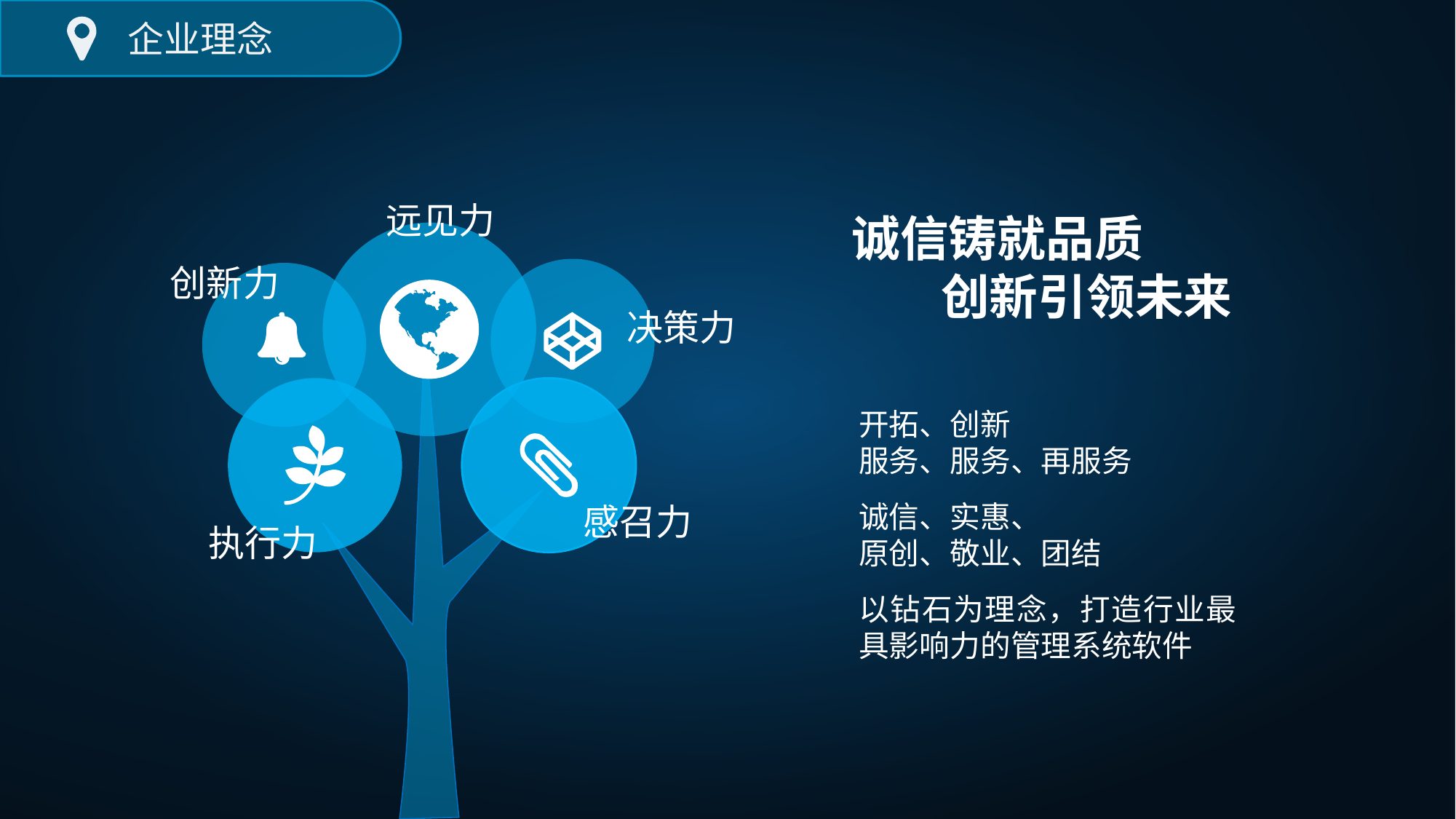

企业理念
远见力
诚信铸就品质
       创新引领未来

创新力

决策力

开拓、创新
服务、服务、再服务

诚信、实惠、
原创、敬业、团结
感召力
执行力
以钻石为理念，打造行业最具影响力的管理系统软件